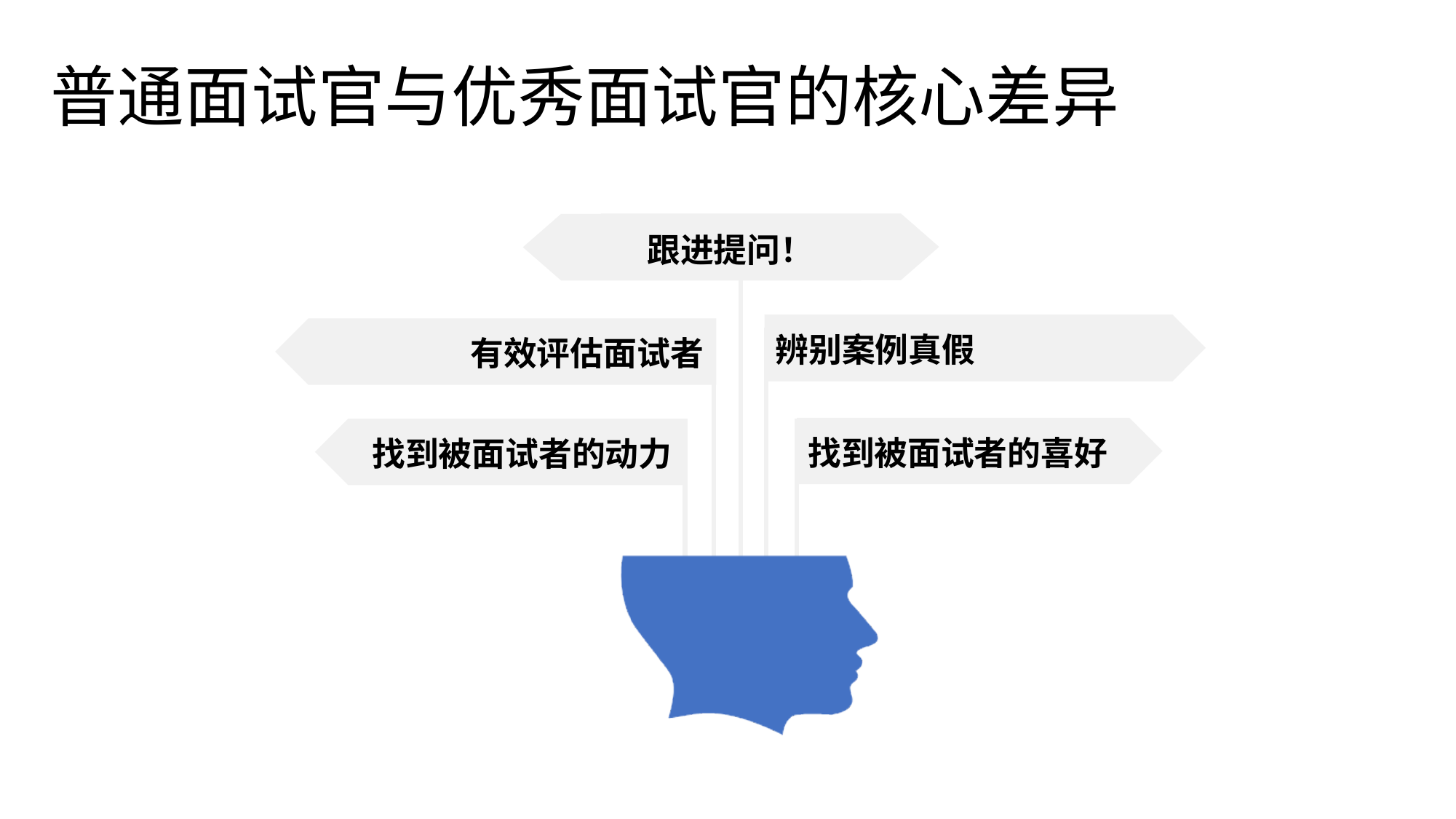

# 普通面试官与优秀面试官的核心差异

跟进提问！

辨别案例真假
有效评估面试者

找到被面试者的喜好
找到被面试者的动力